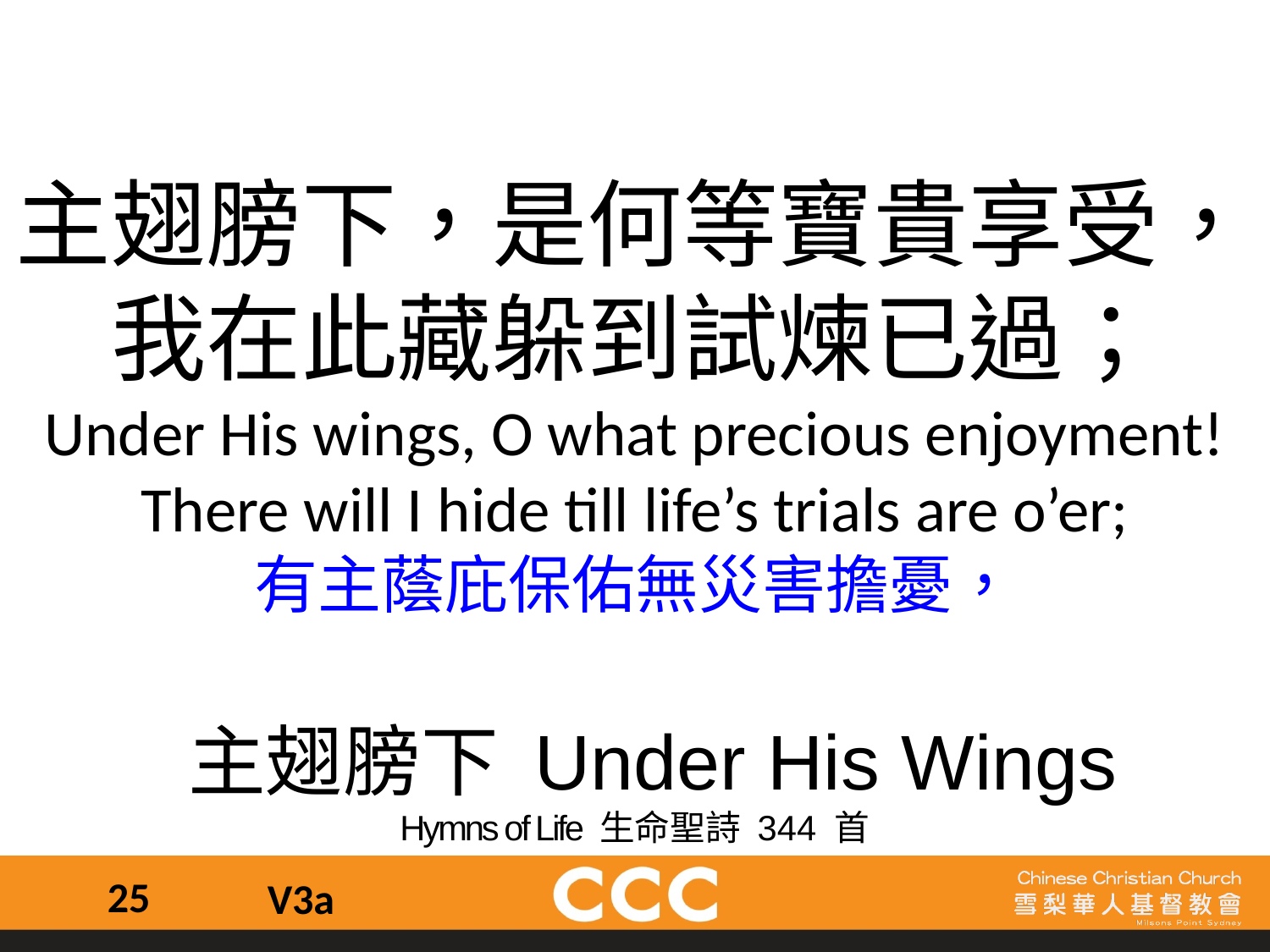

主翅膀下，是何等寶貴享受，我在此藏躲到試煉已過；
Under His wings, O what precious enjoyment!
There will I hide till life’s trials are o’er;
有主蔭庇保佑無災害擔憂，
 主翅膀下 Under His Wings
Hymns of Life 生命聖詩 344 首
25
V3a